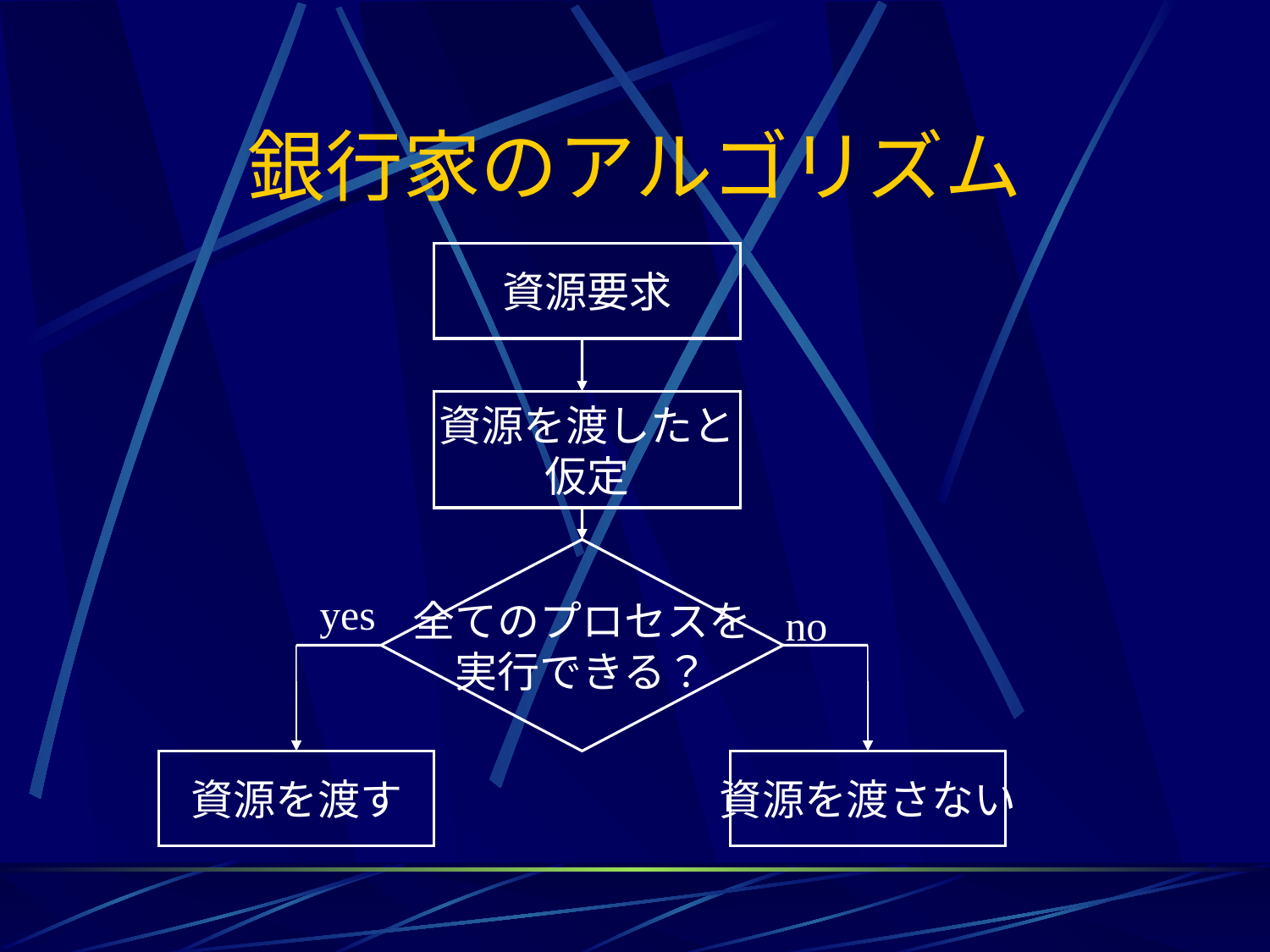

# 銀行家のアルゴリズム
資源要求

資源を渡したと
仮定

全てのプロセスを
実行できる？
yes
no

資源を渡す
資源を渡さない